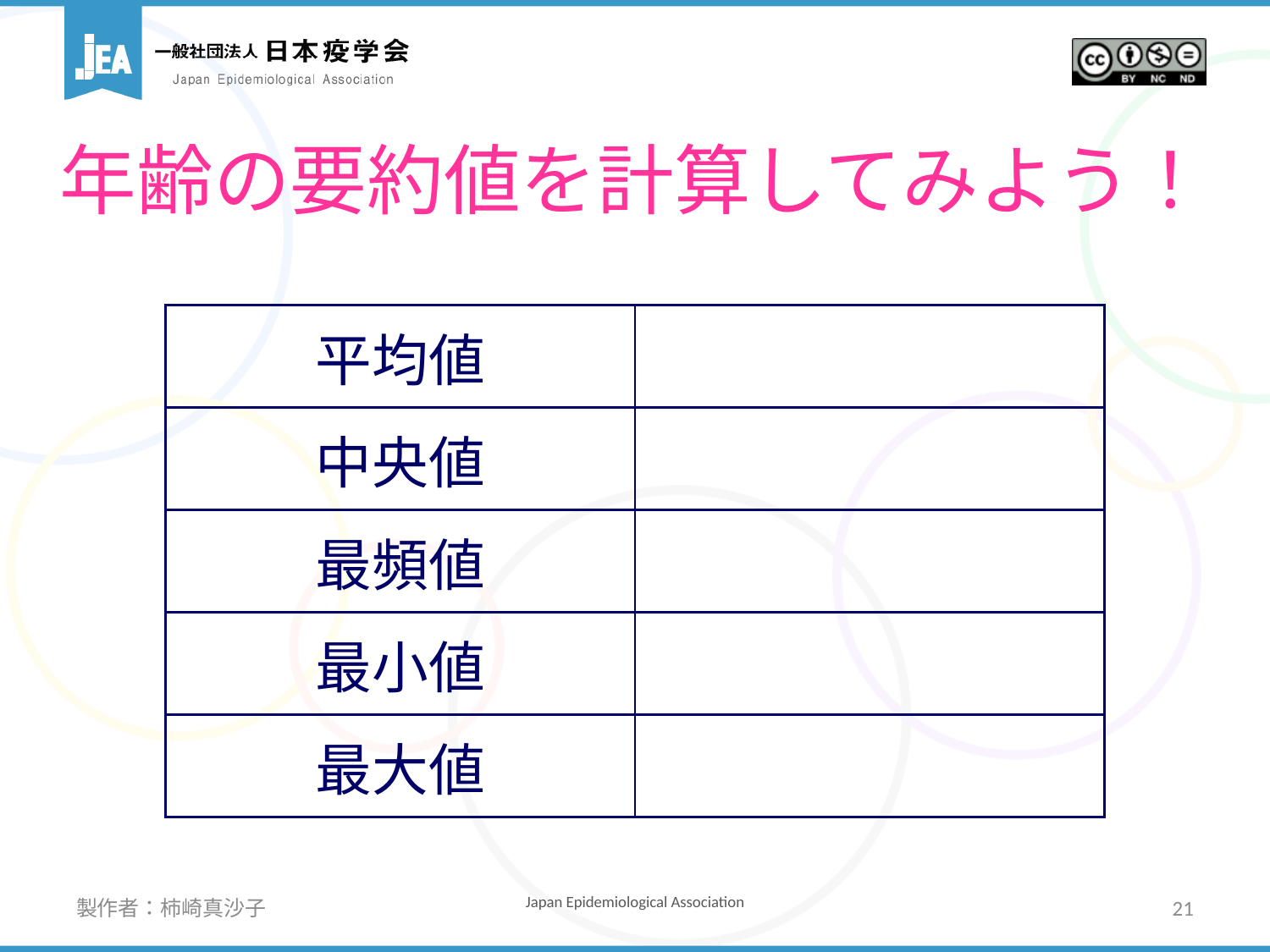

# 年齢の要約値を計算してみよう！
| 平均値 |  |
| --- | --- |
| 中央値 |  |
| 最頻値 |  |
| 最小値 |  |
| 最大値 |  |
製作者：柿崎真沙子
21